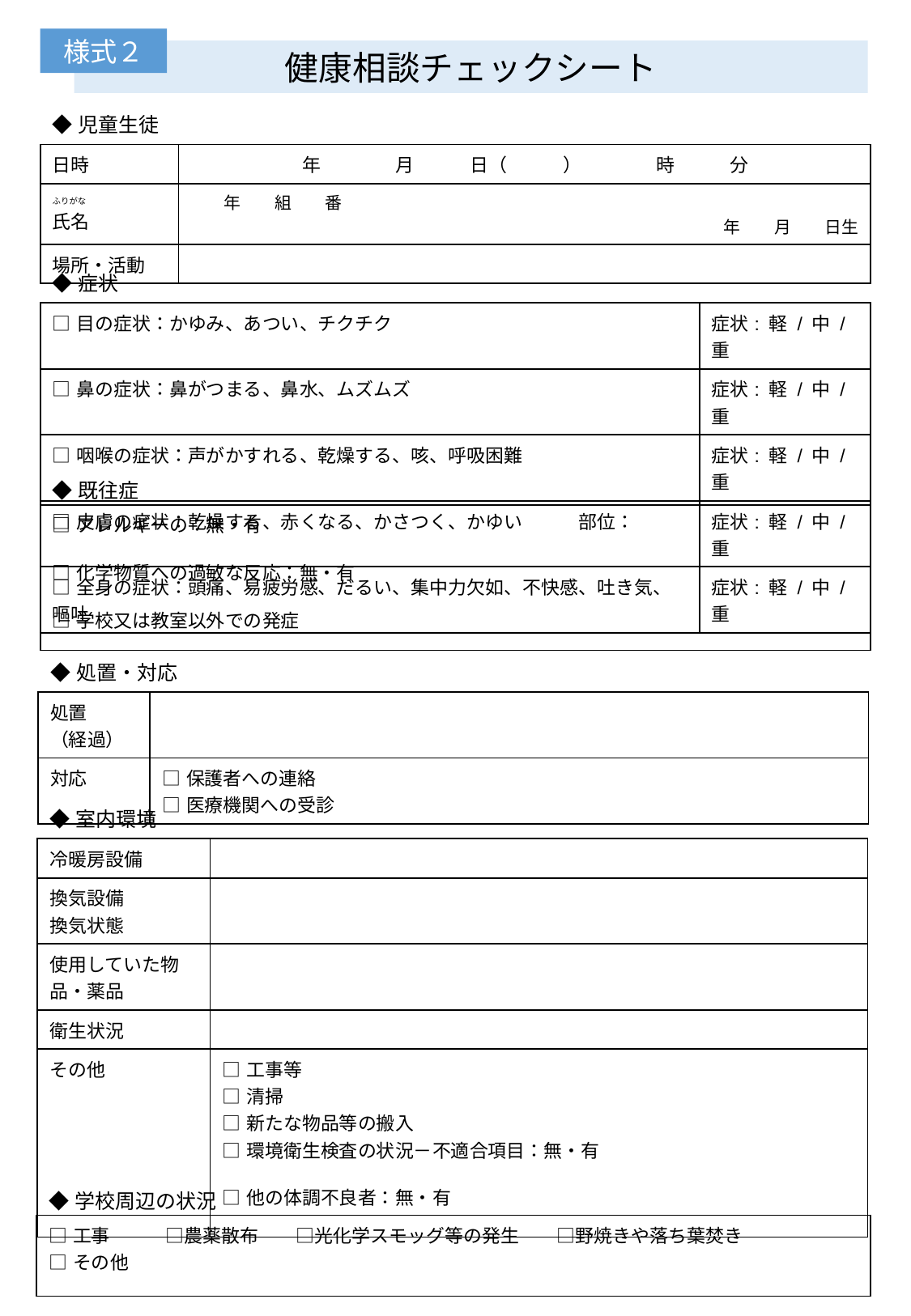

様式２
健康相談チェックシート
| ◆児童生徒 |  |
| --- | --- |
| 日時 | 年　　　　月　　　日（　　　）　　　　時　　　分 |
| ふりがな 氏名 | 年　　組　　番 　　　年　　月　　日生 |
| 場所・活動 |  |
| ◆症状 |  |
| --- | --- |
| □目の症状：かゆみ、あつい、チクチク | 症状: 軽 / 中 / 重 |
| □鼻の症状：鼻がつまる、鼻水、ムズムズ | 症状: 軽 / 中 / 重 |
| □咽喉の症状：声がかすれる、乾燥する、咳、呼吸困難 | 症状: 軽 / 中 / 重 |
| □皮膚の症状：乾燥する、赤くなる、かさつく、かゆい　　　部位： | 症状: 軽 / 中 / 重 |
| □全身の症状：頭痛、易疲労感、だるい、集中力欠如、不快感、吐き気、嘔吐 | 症状: 軽 / 中 / 重 |
| ◆既往症 |
| --- |
| □アレルギーの：無・有 □化学物質への過敏な反応：無・有 □学校又は教室以外での発症 |
| ◆処置・対応 |  |
| --- | --- |
| 処置 （経過） |  |
| 対応 | □保護者への連絡 □医療機関への受診 |
| ◆室内環境 |  |
| --- | --- |
| 冷暖房設備 |  |
| 換気設備 換気状態 |  |
| 使用していた物品・薬品 |  |
| 衛生状況 |  |
| その他 | □工事等　 □清掃　 □新たな物品等の搬入 □環境衛生検査の状況－不適合項目：無・有 □他の体調不良者：無・有 |
| ◆学校周辺の状況 |
| --- |
| □工事　　　□農薬散布　　□光化学スモッグ等の発生　　□野焼きや落ち葉焚き □その他 |